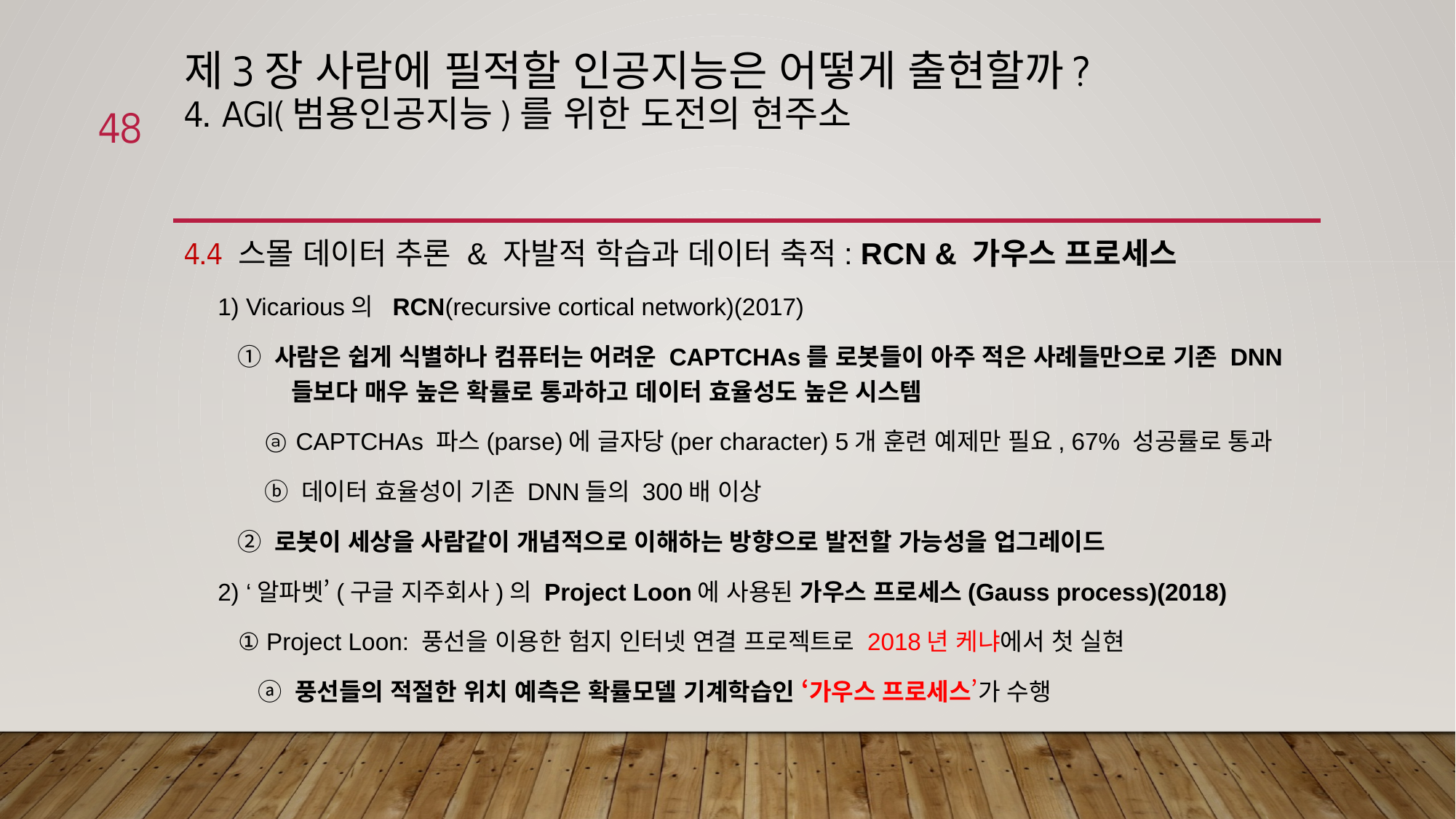

# 제3장 사람에 필적할 인공지능은 어떻게 출현할까? 4. AGI(범용인공지능)를 위한 도전의 현주소
48

4.4 스몰 데이터 추론 & 자발적 학습과 데이터 축적: RCN & 가우스 프로세스
     1) Vicarious의  RCN(recursive cortical network)(2017)
        ① 사람은 쉽게 식별하나 컴퓨터는 어려운 CAPTCHAs를 로봇들이 아주 적은 사례들만으로 기존 DNN들보다 매우 높은 확률로 통과하고 데이터 효율성도 높은 시스템
            ⓐ CAPTCHAs 파스(parse)에 글자당(per character) 5개 훈련 예제만 필요, 67% 성공률로 통과
            ⓑ 데이터 효율성이 기존 DNN들의 300배 이상
        ② 로봇이 세상을 사람같이 개념적으로 이해하는 방향으로 발전할 가능성을 업그레이드
     2) ‘알파벳’(구글 지주회사)의 Project Loon에 사용된 가우스 프로세스(Gauss process)(2018)
        ① Project Loon: 풍선을 이용한 험지 인터넷 연결 프로젝트로 2018년 케냐에서 첫 실현
           ⓐ 풍선들의 적절한 위치 예측은 확률모델 기계학습인 ‘가우스 프로세스’가 수행